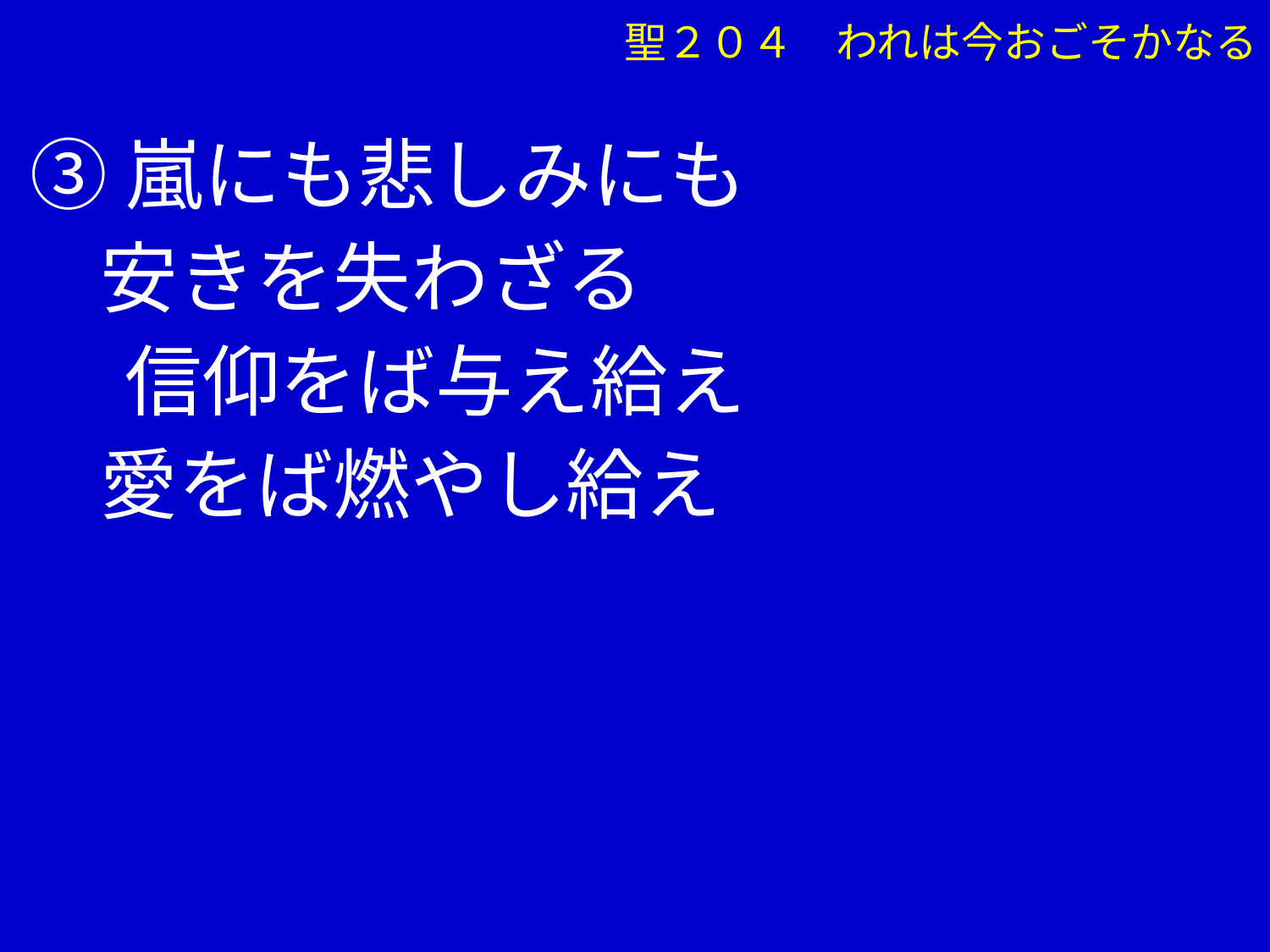

聖２０４　われは今おごそかなる
 ③嵐にも悲しみにも
    安きを失わざる
　  信仰をば与え給え
    愛をば燃やし給え